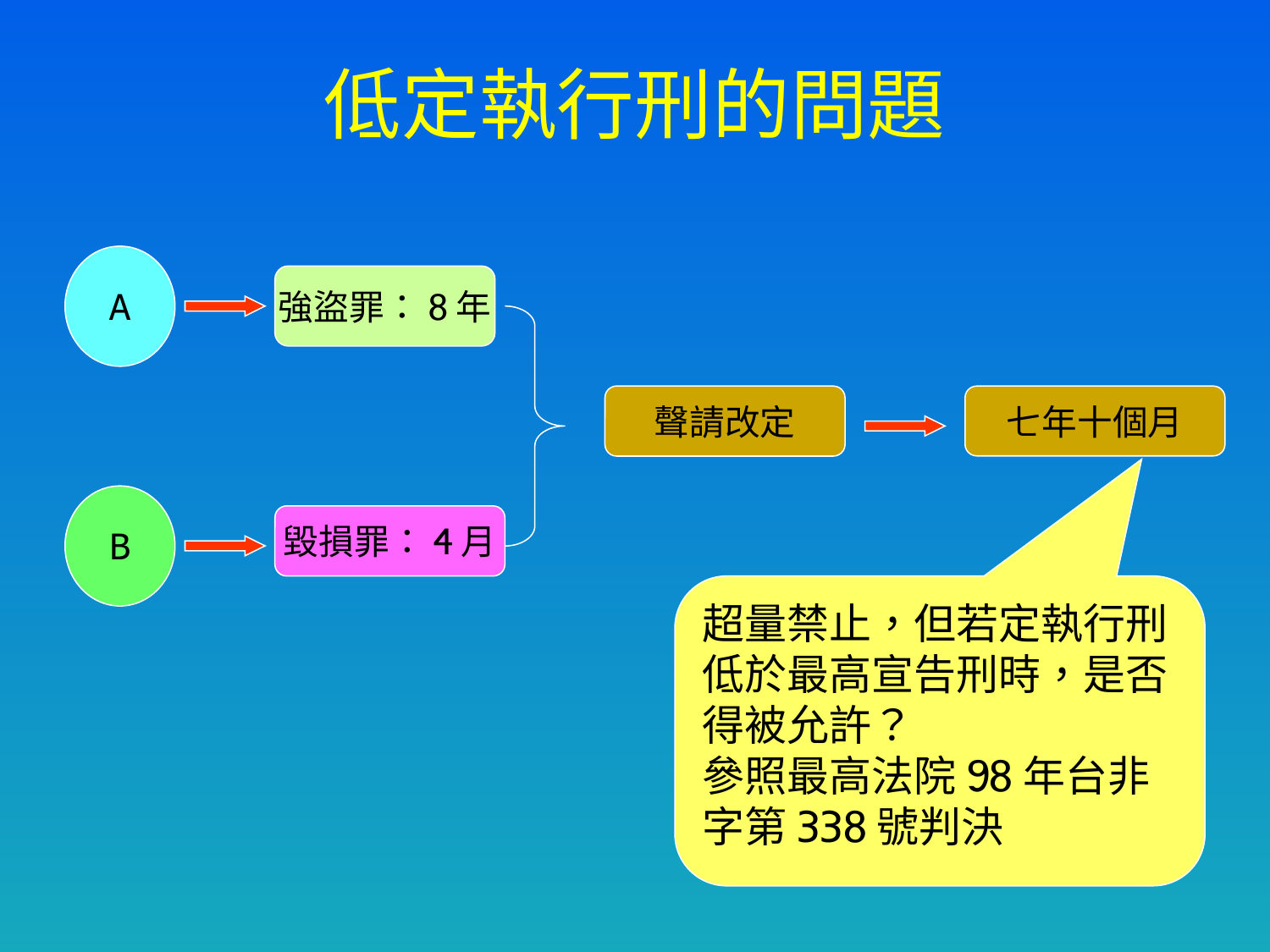

# 低定執行刑的問題
A
強盜罪：8年

聲請改定
七年十個月

B
毀損罪：4月

超量禁止，但若定執行刑低於最高宣告刑時，是否得被允許？
參照最高法院98年台非字第338號判決